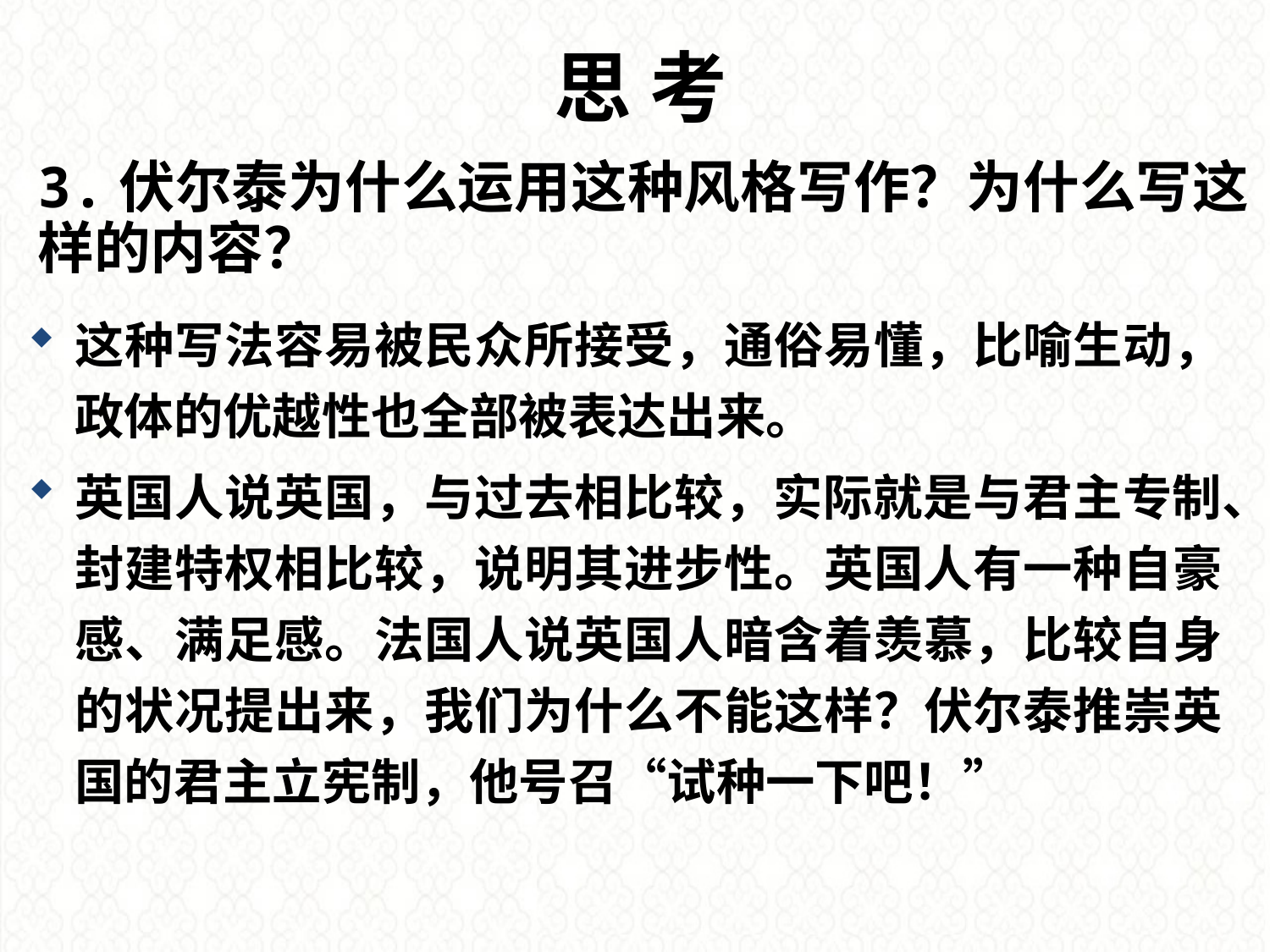

# 思 考
3.伏尔泰为什么运用这种风格写作？为什么写这样的内容？
这种写法容易被民众所接受，通俗易懂，比喻生动，政体的优越性也全部被表达出来。
英国人说英国，与过去相比较，实际就是与君主专制、封建特权相比较，说明其进步性。英国人有一种自豪感、满足感。法国人说英国人暗含着羡慕，比较自身的状况提出来，我们为什么不能这样？伏尔泰推崇英国的君主立宪制，他号召“试种一下吧！”